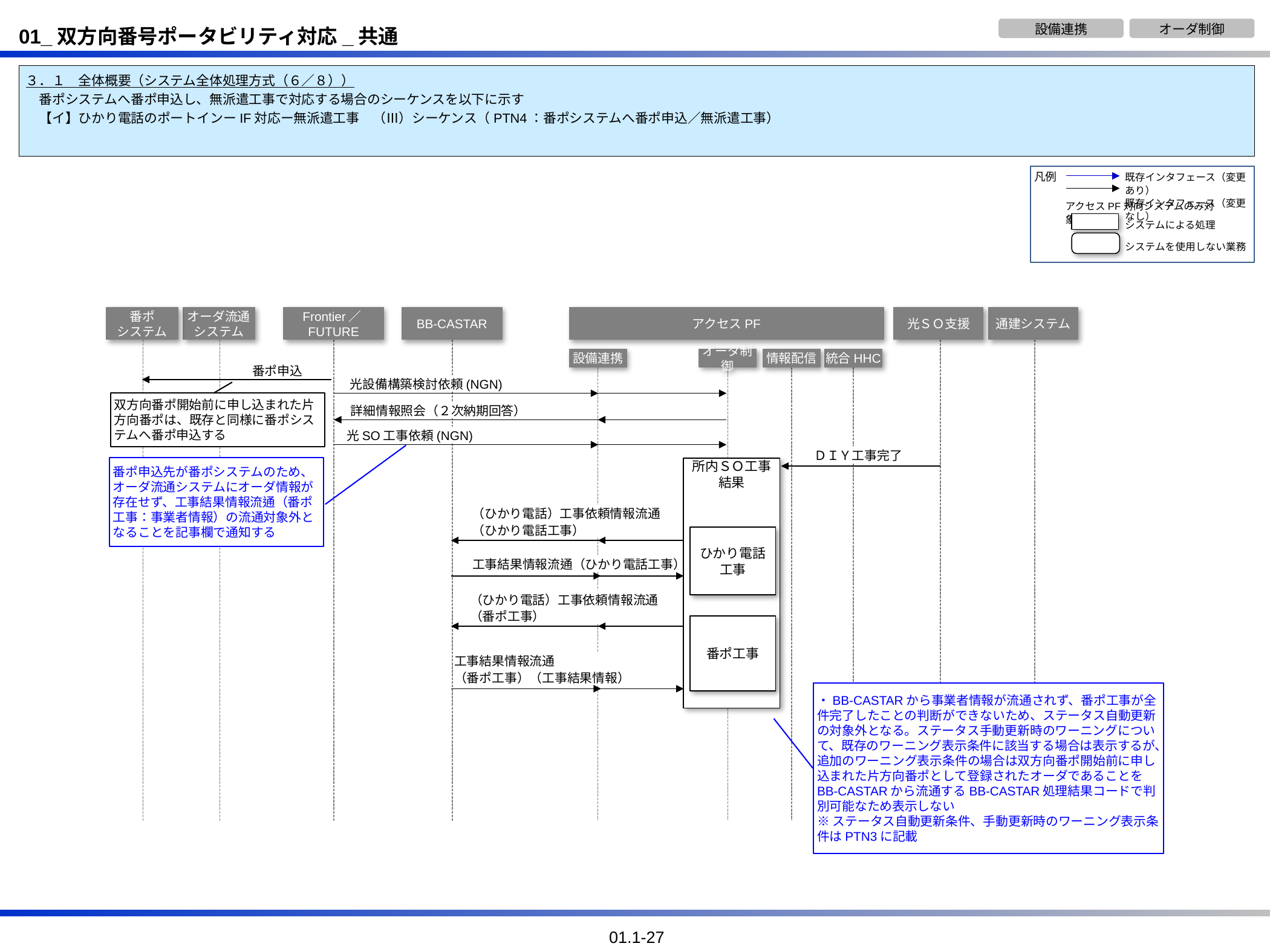

設備連携
オーダ制御
３．１　全体概要（システム全体処理方式（６／８））
　番ポシステムへ番ポ申込し、無派遣工事で対応する場合のシーケンスを以下に示す
　【イ】ひかり電話のポートインーIF対応ー無派遣工事　（Ⅲ）シーケンス（PTN4：番ポシステムへ番ポ申込／無派遣工事）

凡例
既存インタフェース（変更あり）
既存インタフェース（変更なし）
アクセスPF対向システムのみ対象とする
システムによる処理

システムを使用しない業務
番ポ
システム
オーダ流通
システム
Frontier／FUTURE
BB-CASTAR
アクセスPF
光ＳＯ支援
通建システム
設備連携
オーダ制御
情報配信
統合HHC
番ポ申込
光設備構築検討依頼(NGN)
双方向番ポ開始前に申し込まれた片方向番ポは、既存と同様に番ポシステムへ番ポ申込する
詳細情報照会（２次納期回答）
光SO工事依頼(NGN)
ＤＩＹ工事完了
番ポ申込先が番ポシステムのため、オーダ流通システムにオーダ情報が存在せず、工事結果情報流通（番ポ工事：事業者情報）の流通対象外となることを記事欄で通知する
所内ＳＯ工事
結果
（ひかり電話）工事依頼情報流通
（ひかり電話工事）
ひかり電話
工事
工事結果情報流通（ひかり電話工事）
（ひかり電話）工事依頼情報流通
（番ポ工事）
番ポ工事
工事結果情報流通
（番ポ工事）（工事結果情報）
・BB-CASTARから事業者情報が流通されず、番ポ工事が全件完了したことの判断ができないため、ステータス自動更新の対象外となる。ステータス手動更新時のワーニングについて、既存のワーニング表示条件に該当する場合は表示するが、追加のワーニング表示条件の場合は双方向番ポ開始前に申し込まれた片方向番ポとして登録されたオーダであることをBB-CASTARから流通するBB-CASTAR処理結果コードで判別可能なため表示しない
※ステータス自動更新条件、手動更新時のワーニング表示条件はPTN3に記載
01.1-27